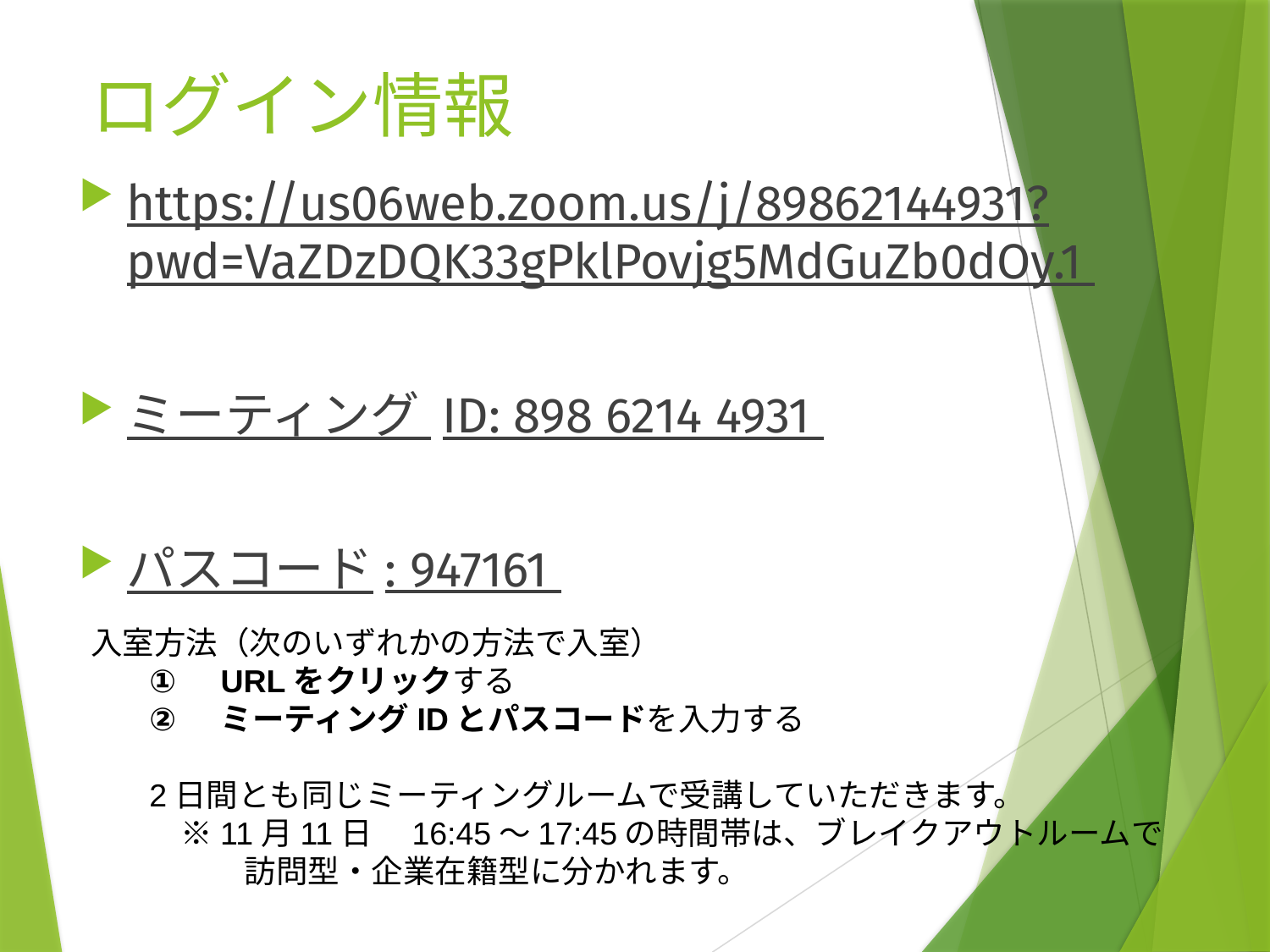

# ログイン情報
https://us06web.zoom.us/j/89862144931?pwd=VaZDzDQK33gPklPovjg5MdGuZb0dOy.1

ミーティング ID: 898 6214 4931

パスコード: 947161

入室方法（次のいずれかの方法で入室）
URLをクリックする
ミーティングIDとパスコードを入力する

2日間とも同じミーティングルームで受講していただきます。
　※11月11日　16:45～17:45の時間帯は、ブレイクアウトルームで
　　　訪問型・企業在籍型に分かれます。